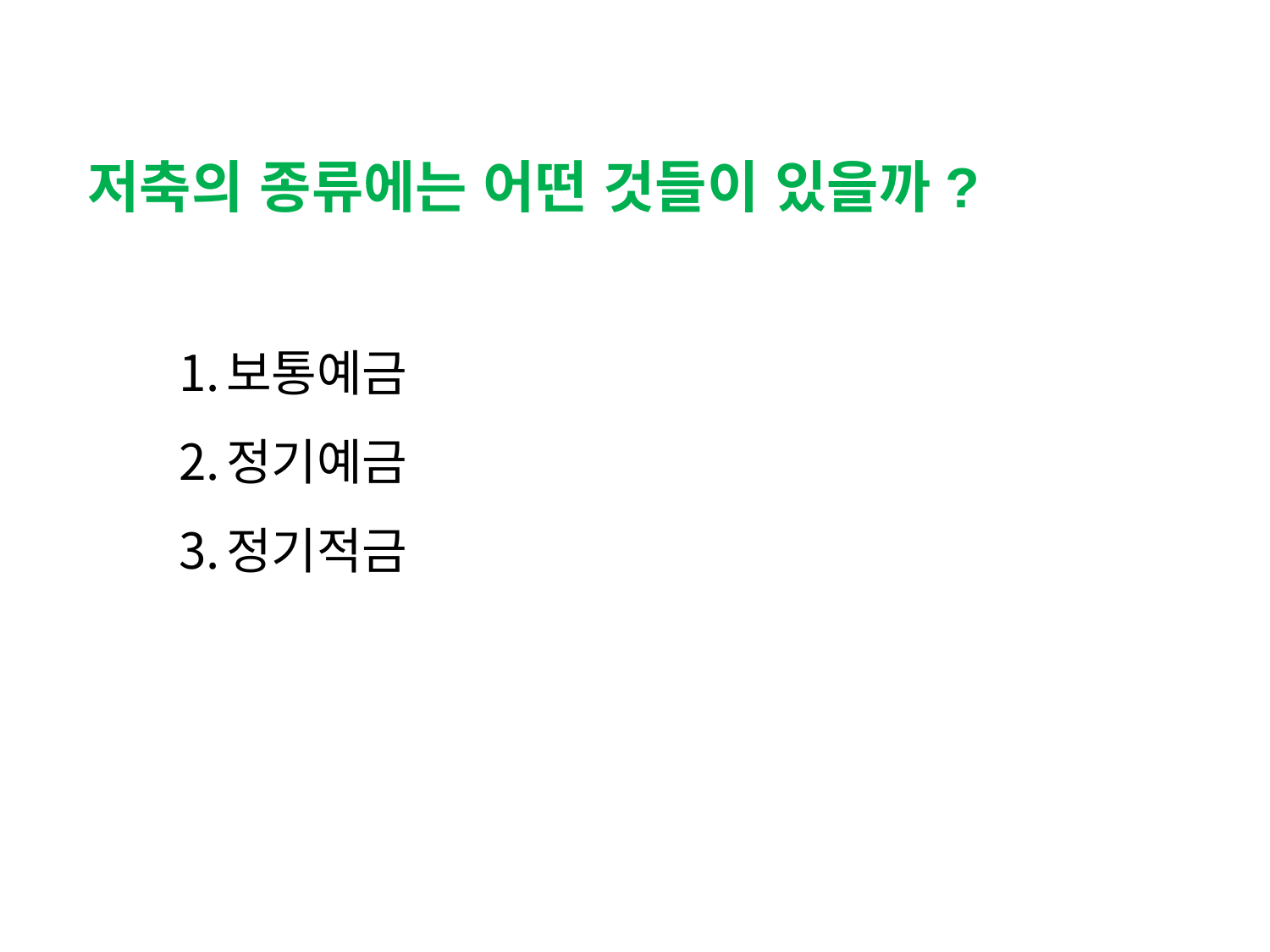

저축의 종류에는 어떤 것들이 있을까?
보통예금
정기예금
정기적금